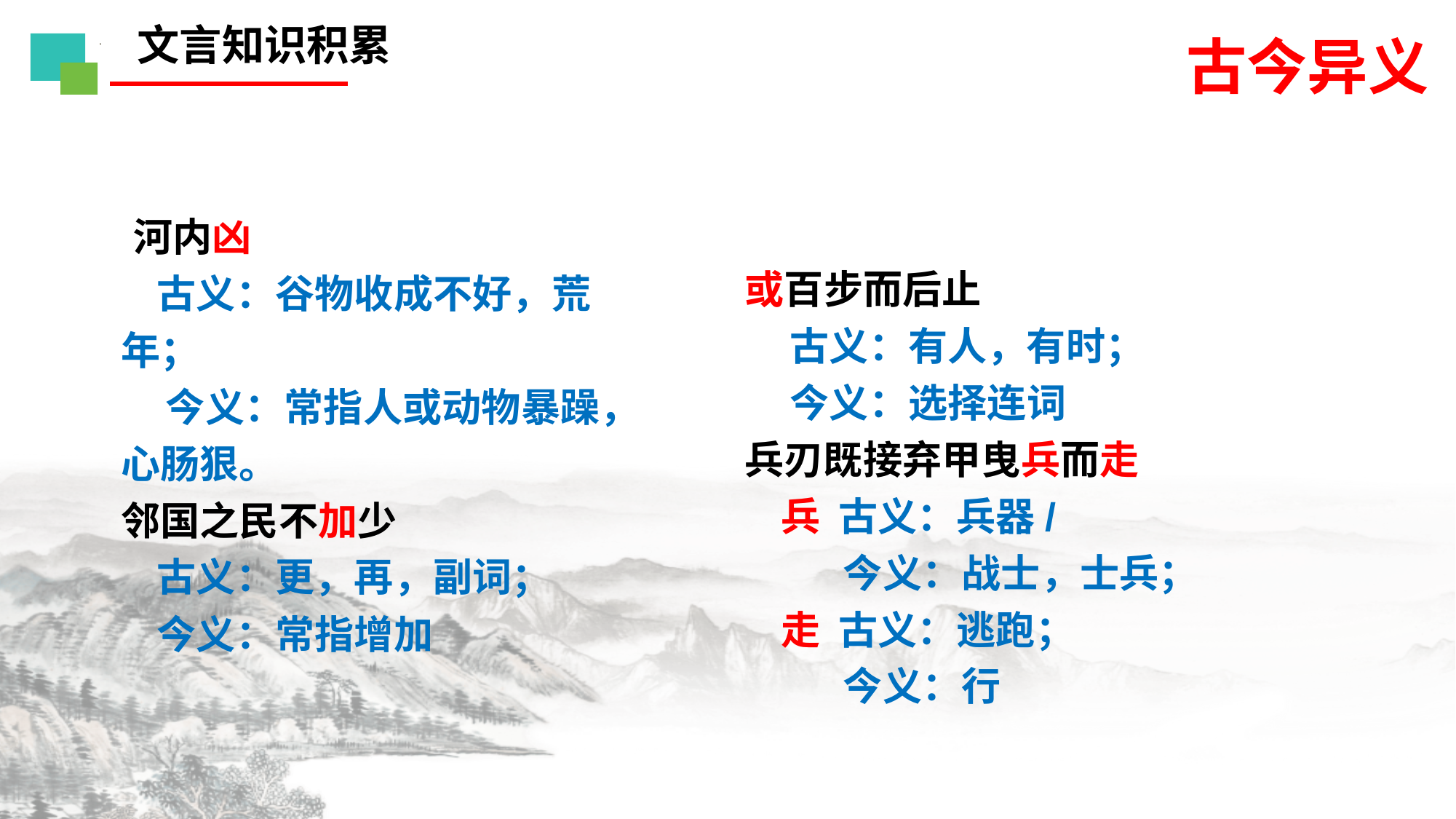

文言知识积累
古今异义

 河内凶
   古义：谷物收成不好，荒年；
    今义：常指人或动物暴躁，心肠狠。
邻国之民不加少
   古义：更，再，副词；
   今义：常指增加
或百步而后止
    古义：有人，有时；
    今义：选择连词
兵刃既接弃甲曳兵而走
   兵  古义：兵器/
          今义：战士，士兵；
   走  古义：逃跑；
          今义：行